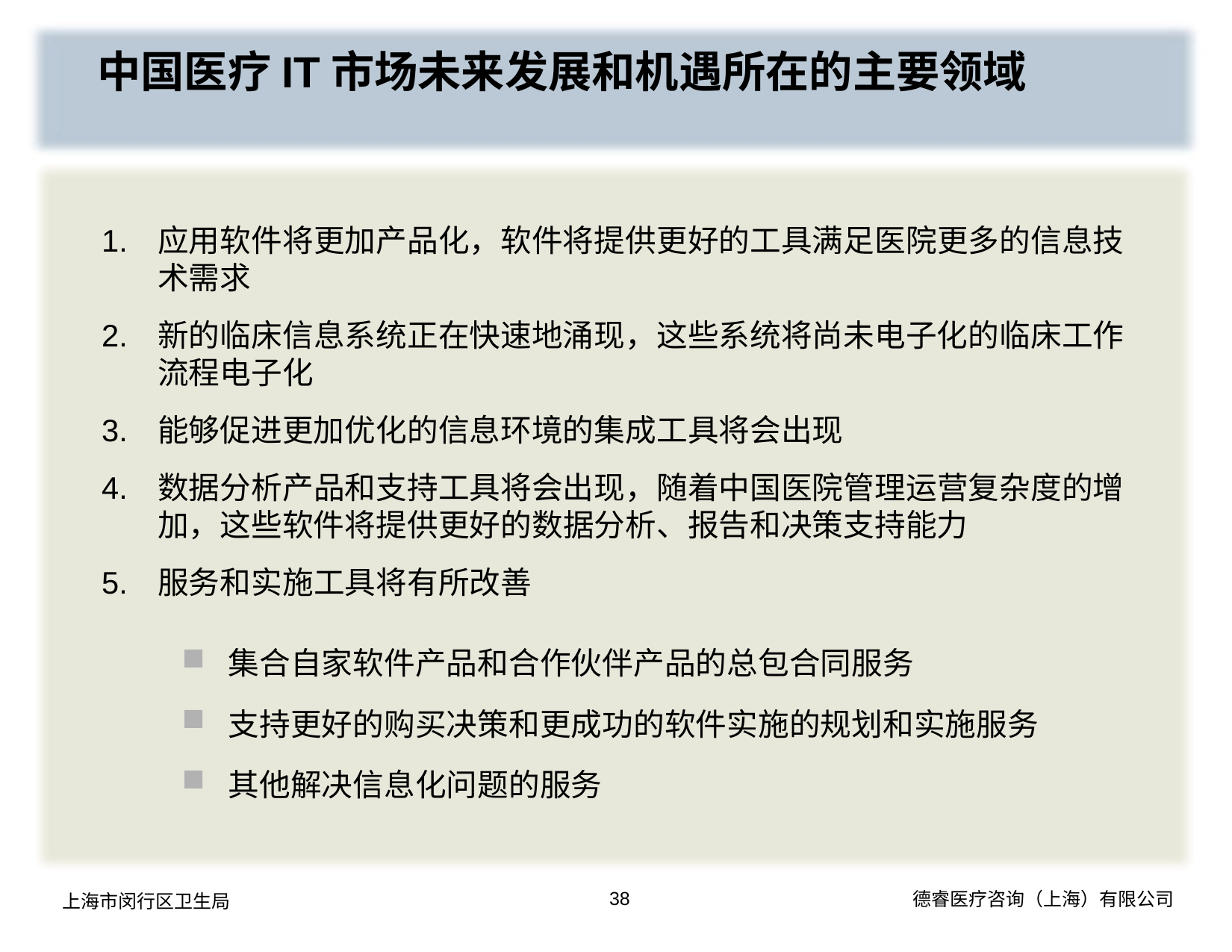

中国医疗IT市场未来发展和机遇所在的主要领域
应用软件将更加产品化，软件将提供更好的工具满足医院更多的信息技术需求
新的临床信息系统正在快速地涌现，这些系统将尚未电子化的临床工作流程电子化
能够促进更加优化的信息环境的集成工具将会出现
数据分析产品和支持工具将会出现，随着中国医院管理运营复杂度的增加，这些软件将提供更好的数据分析、报告和决策支持能力
服务和实施工具将有所改善
集合自家软件产品和合作伙伴产品的总包合同服务
支持更好的购买决策和更成功的软件实施的规划和实施服务
其他解决信息化问题的服务
38